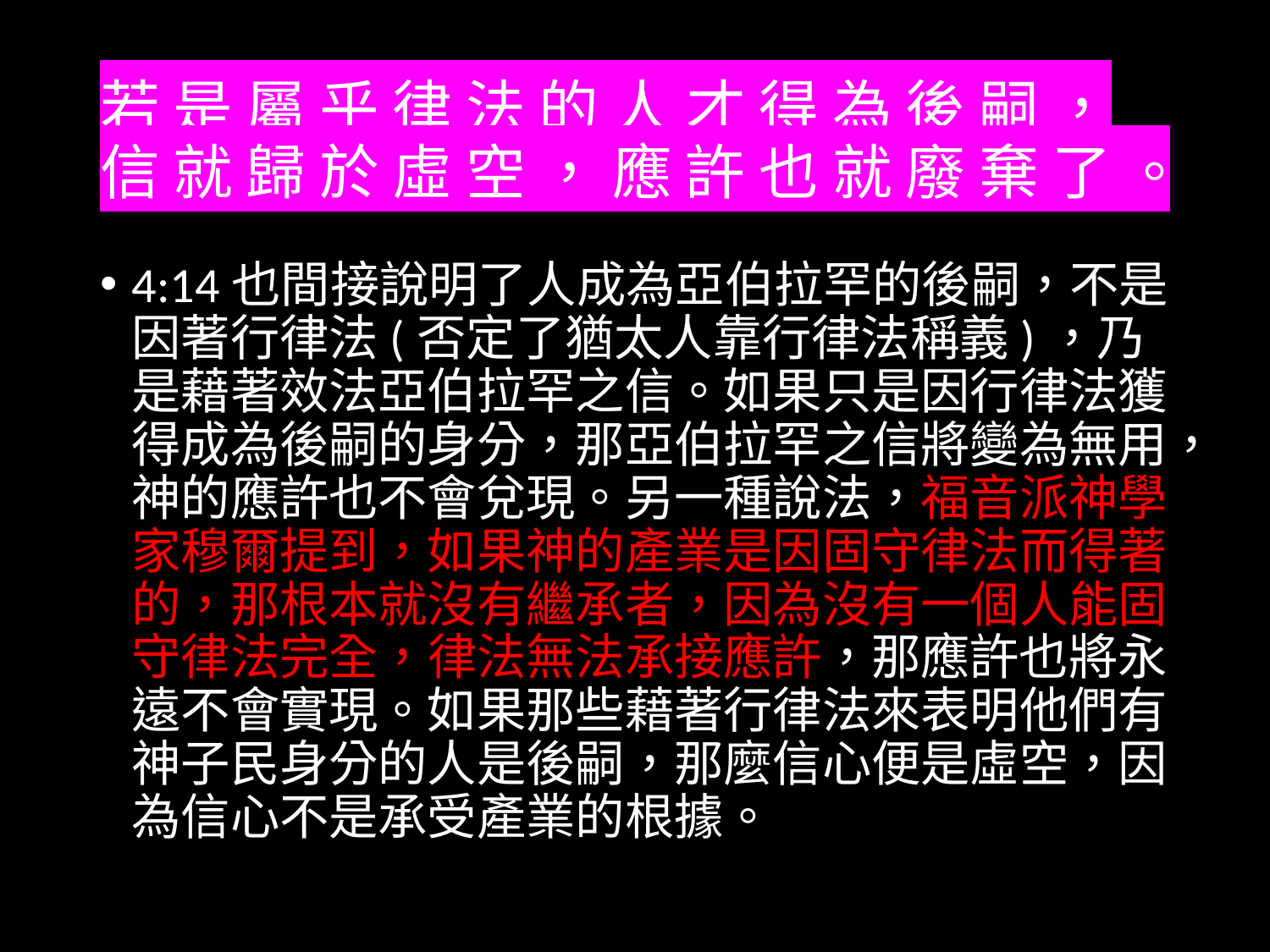

# 若 是 屬 乎 律 法 的 人 才 得 為 後 嗣 ， 信 就 歸 於 虛 空 ， 應 許 也 就 廢 棄 了 。
4:14也間接說明了人成為亞伯拉罕的後嗣，不是因著行律法(否定了猶太人靠行律法稱義)，乃是藉著效法亞伯拉罕之信。如果只是因行律法獲得成為後嗣的身分，那亞伯拉罕之信將變為無用，神的應許也不會兌現。另一種說法，福音派神學家穆爾提到，如果神的產業是因固守律法而得著的，那根本就沒有繼承者，因為沒有一個人能固守律法完全，律法無法承接應許，那應許也將永遠不會實現。如果那些藉著行律法來表明他們有神子民身分的人是後嗣，那麼信心便是虛空，因為信心不是承受產業的根據。